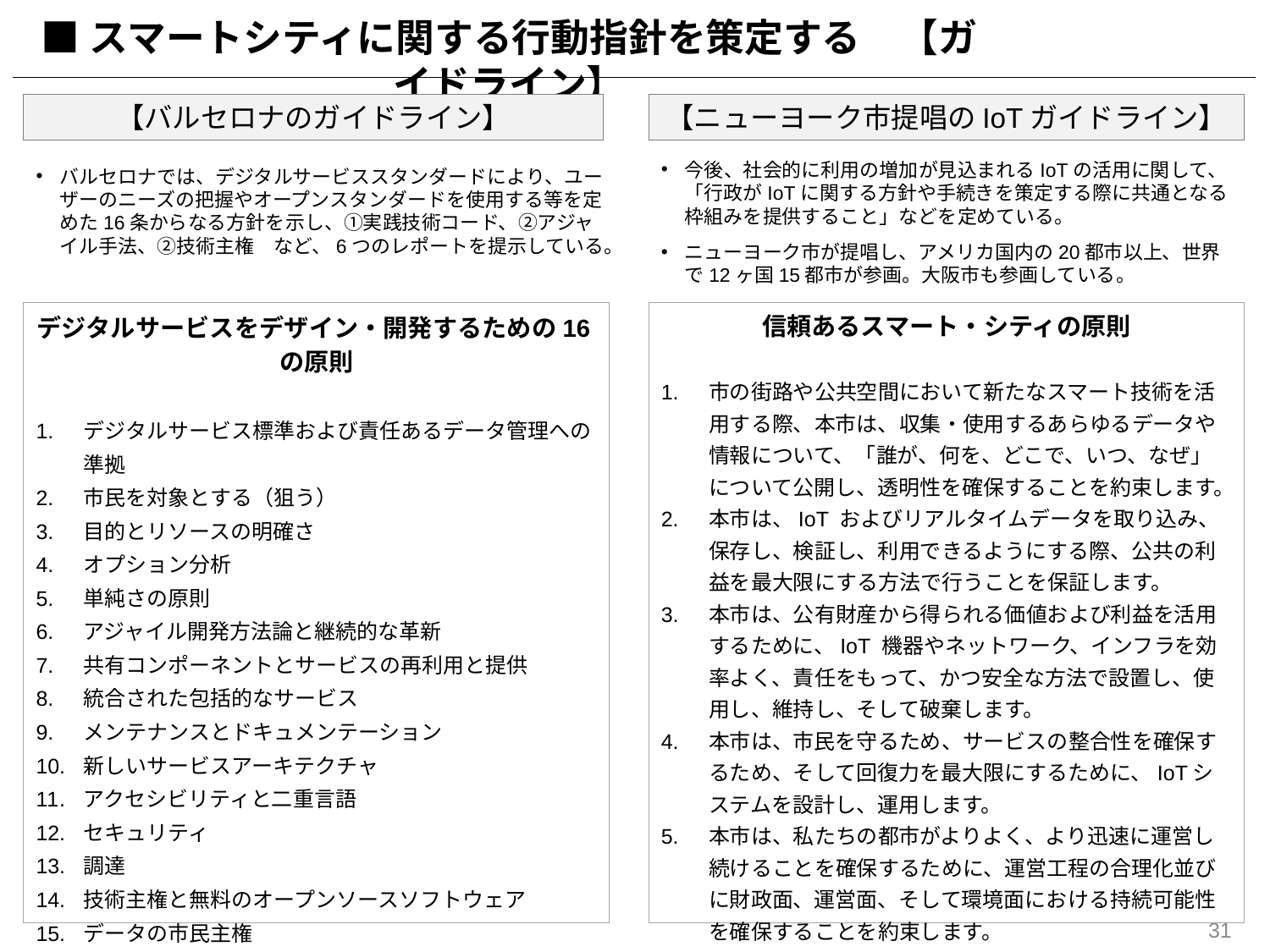

■スマートシティに関する行動指針を策定する　【ガイドライン】
【バルセロナのガイドライン】
【ニューヨーク市提唱のIoTガイドライン】
今後、社会的に利用の増加が見込まれるIoTの活用に関して、「行政がIoTに関する方針や手続きを策定する際に共通となる枠組みを提供すること」などを定めている。

ニューヨーク市が提唱し、アメリカ国内の20都市以上、世界で12ヶ国15都市が参画。大阪市も参画している。
バルセロナでは、デジタルサービススタンダードにより、ユーザーのニーズの把握やオープンスタンダードを使用する等を定めた16条からなる方針を示し、①実践技術コード、②アジャイル手法、②技術主権　など、6つのレポートを提示している。
信頼あるスマート・シティの原則

市の街路や公共空間において新たなスマート技術を活用する際、本市は、収集・使用するあらゆるデータや情報について、「誰が、何を、どこで、いつ、なぜ」について公開し、透明性を確保することを約束します。
本市は、IoT およびリアルタイムデータを取り込み、保存し、検証し、利用できるようにする際、公共の利益を最大限にする方法で行うことを保証します。
本市は、公有財産から得られる価値および利益を活用するために、IoT 機器やネットワーク、インフラを効率よく、責任をもって、かつ安全な方法で設置し、使用し、維持し、そして破棄します。
本市は、市民を守るため、サービスの整合性を確保するため、そして回復力を最大限にするために、IoTシステムを設計し、運用します。
本市は、私たちの都市がよりよく、より迅速に運営し続けることを確保するために、運営工程の合理化並びに財政面、運営面、そして環境面における持続可能性を確保することを約束します。
デジタルサービスをデザイン・開発するための16の原則

デジタルサービス標準および責任あるデータ管理への準拠
市民を対象とする（狙う）
目的とリソースの明確さ
オプション分析
単純さの原則
アジャイル開発方法論と継続的な革新
共有コンポーネントとサービスの再利用と提供
統合された包括的なサービス
メンテナンスとドキュメンテーション
新しいサービスアーキテクチャ
アクセシビリティと二重言語
セキュリティ
調達
技術主権と無料のオープンソースソフトウェア
データの市民主権
データアクセスと再利用、イノベーション
31